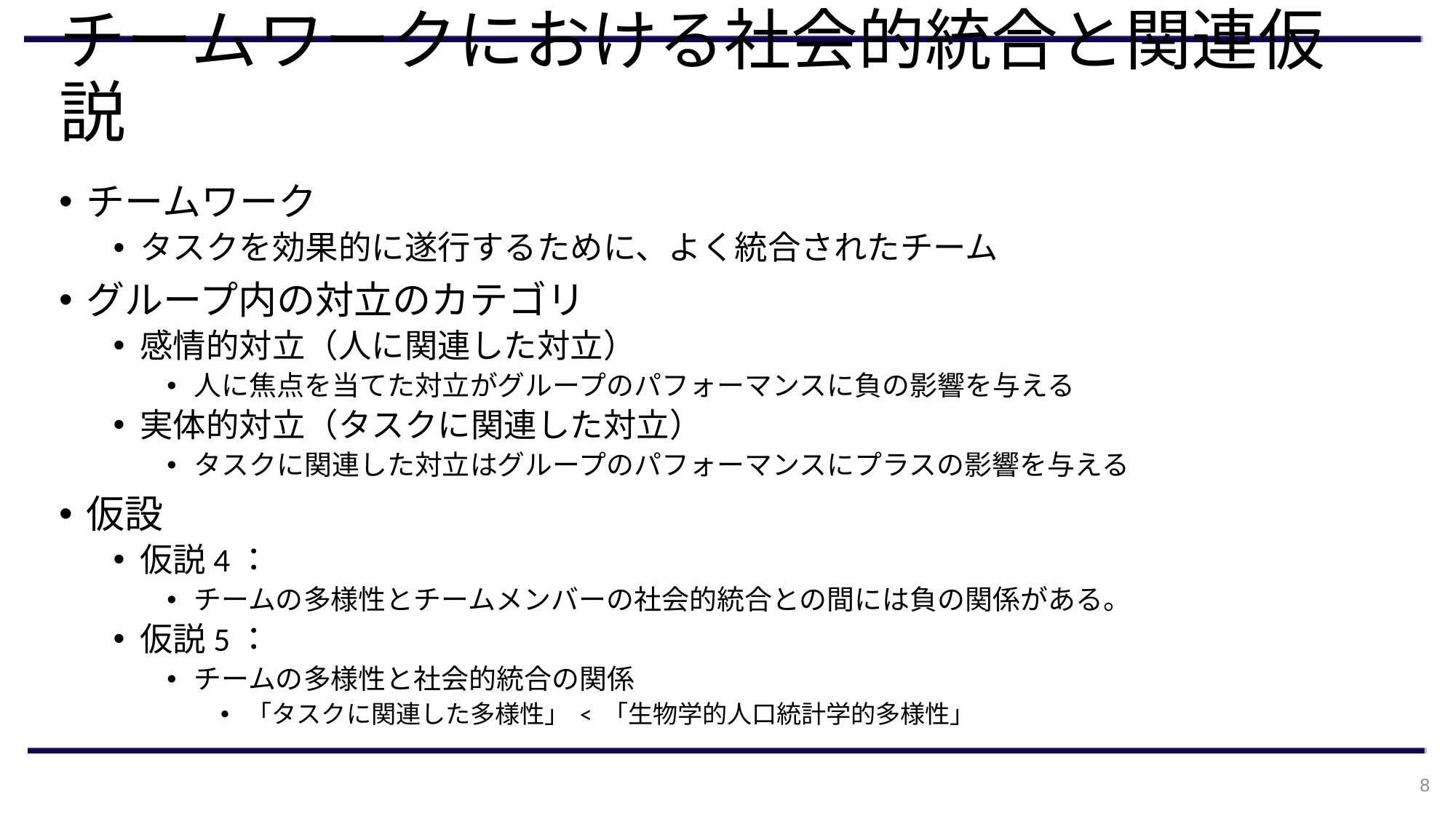

# チームワークにおける社会的統合と関連仮説
チームワーク
タスクを効果的に遂行するために、よく統合されたチーム
グループ内の対立のカテゴリ
感情的対立（人に関連した対立）
人に焦点を当てた対立がグループのパフォーマンスに負の影響を与える
実体的対立（タスクに関連した対立）
タスクに関連した対立はグループのパフォーマンスにプラスの影響を与える
仮設
仮説4：
チームの多様性とチームメンバーの社会的統合との間には負の関係がある。
仮説5：
チームの多様性と社会的統合の関係
「タスクに関連した多様性」 < 「生物学的人口統計学的多様性」
8